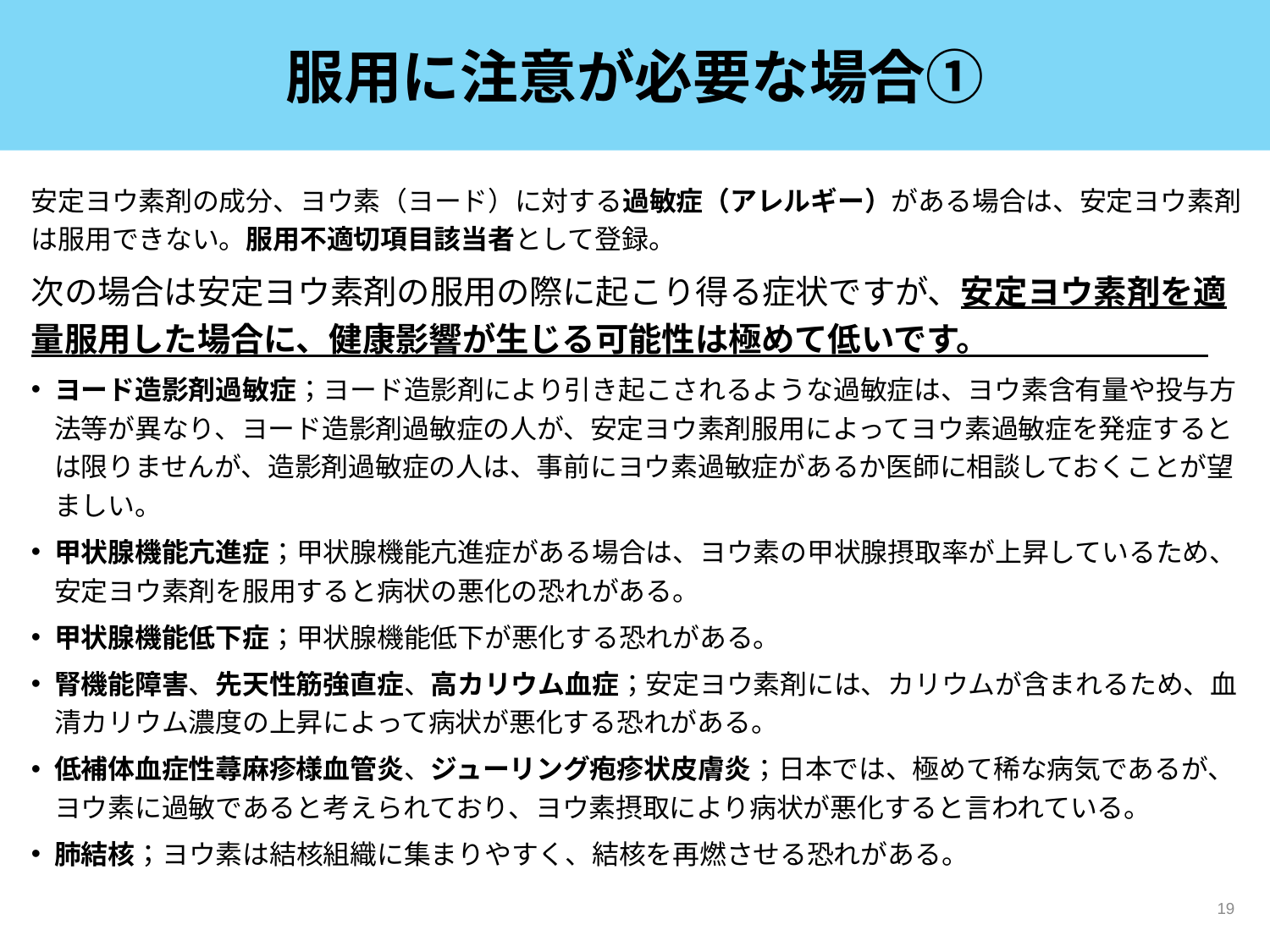

# 服用に注意が必要な場合①
安定ヨウ素剤の成分、ヨウ素（ヨード）に対する過敏症（アレルギー）がある場合は、安定ヨウ素剤は服用できない。服用不適切項目該当者として登録。
次の場合は安定ヨウ素剤の服用の際に起こり得る症状ですが、安定ヨウ素剤を適量服用した場合に、健康影響が生じる可能性は極めて低いです。
ヨード造影剤過敏症；ヨード造影剤により引き起こされるような過敏症は、ヨウ素含有量や投与方法等が異なり、ヨード造影剤過敏症の人が、安定ヨウ素剤服用によってヨウ素過敏症を発症するとは限りませんが、造影剤過敏症の人は、事前にヨウ素過敏症があるか医師に相談しておくことが望ましい。
甲状腺機能亢進症；甲状腺機能亢進症がある場合は、ヨウ素の甲状腺摂取率が上昇しているため、安定ヨウ素剤を服用すると病状の悪化の恐れがある。
甲状腺機能低下症；甲状腺機能低下が悪化する恐れがある。
腎機能障害、先天性筋強直症、高カリウム血症；安定ヨウ素剤には、カリウムが含まれるため、血清カリウム濃度の上昇によって病状が悪化する恐れがある。
低補体血症性蕁麻疹様血管炎、ジューリング疱疹状皮膚炎；日本では、極めて稀な病気であるが、ヨウ素に過敏であると考えられており、ヨウ素摂取により病状が悪化すると言われている。
肺結核；ヨウ素は結核組織に集まりやすく、結核を再燃させる恐れがある。
19